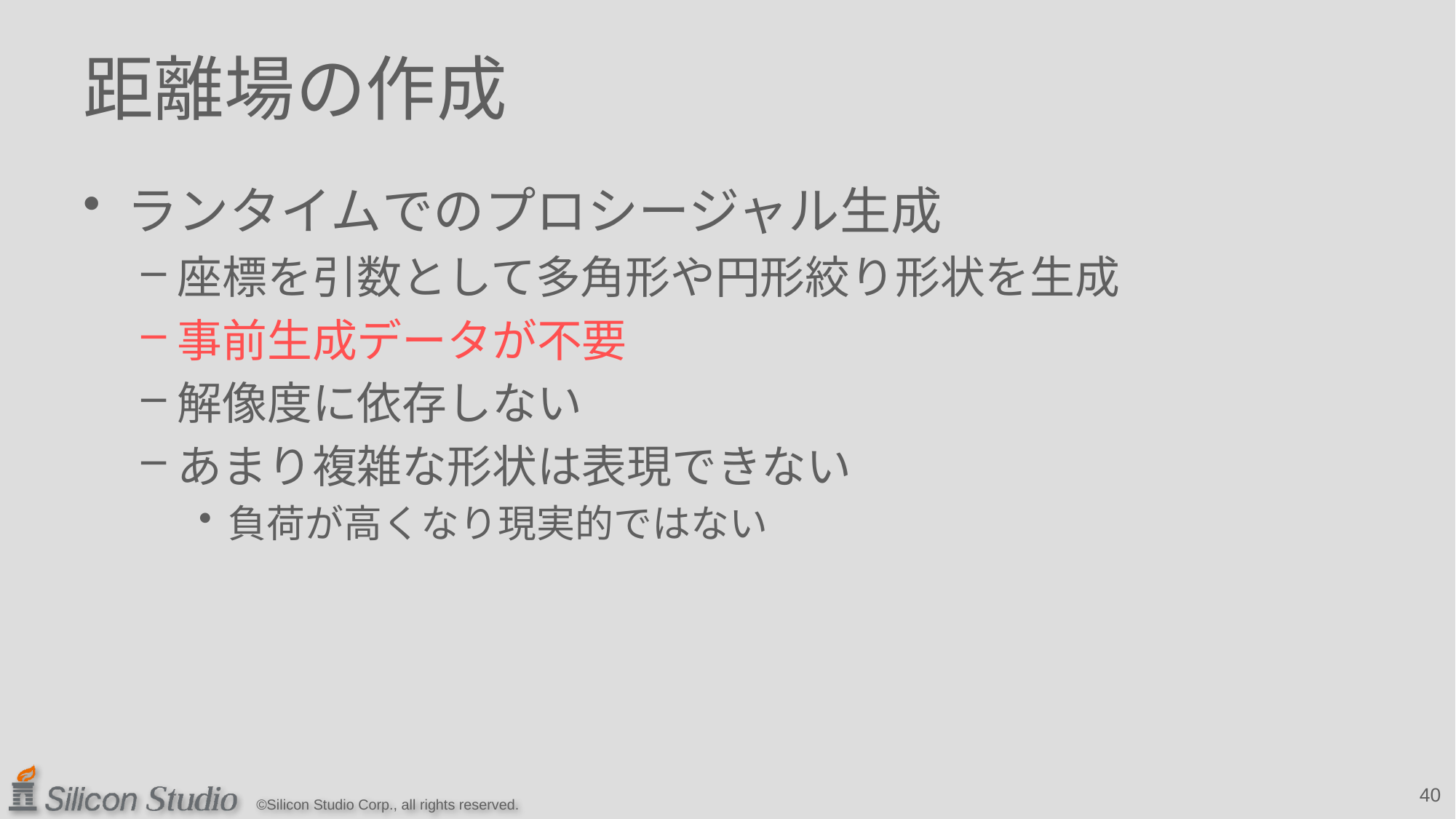

# 距離場の作成
ランタイムでのプロシージャル生成
座標を引数として多角形や円形絞り形状を生成
事前生成データが不要
解像度に依存しない
あまり複雑な形状は表現できない
負荷が高くなり現実的ではない
40